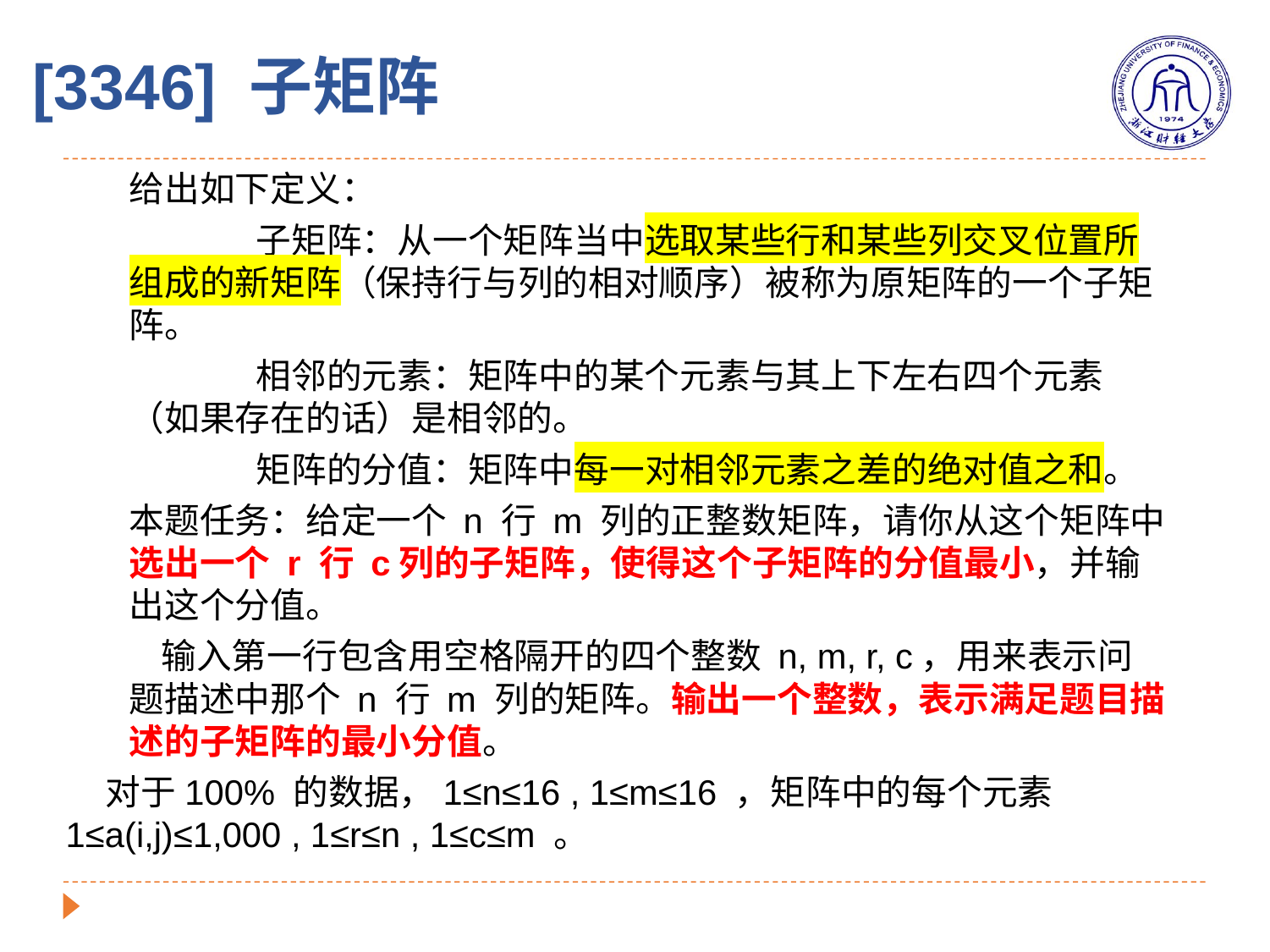

[3346] 子矩阵
给出如下定义：
	子矩阵：从一个矩阵当中选取某些行和某些列交叉位置所组成的新矩阵（保持行与列的相对顺序）被称为原矩阵的一个子矩阵。
	相邻的元素：矩阵中的某个元素与其上下左右四个元素（如果存在的话）是相邻的。
	矩阵的分值：矩阵中每一对相邻元素之差的绝对值之和。
本题任务：给定一个 n 行 m 列的正整数矩阵，请你从这个矩阵中选出一个 r 行 c列的子矩阵，使得这个子矩阵的分值最小，并输出这个分值。
   输入第一行包含用空格隔开的四个整数 n, m, r, c，用来表示问题描述中那个 n 行 m 列的矩阵。输出一个整数，表示满足题目描述的子矩阵的最小分值。
    对于100% 的数据，1≤n≤16 , 1≤m≤16 ，矩阵中的每个元素1≤a(i,j)≤1,000 , 1≤r≤n , 1≤c≤m 。